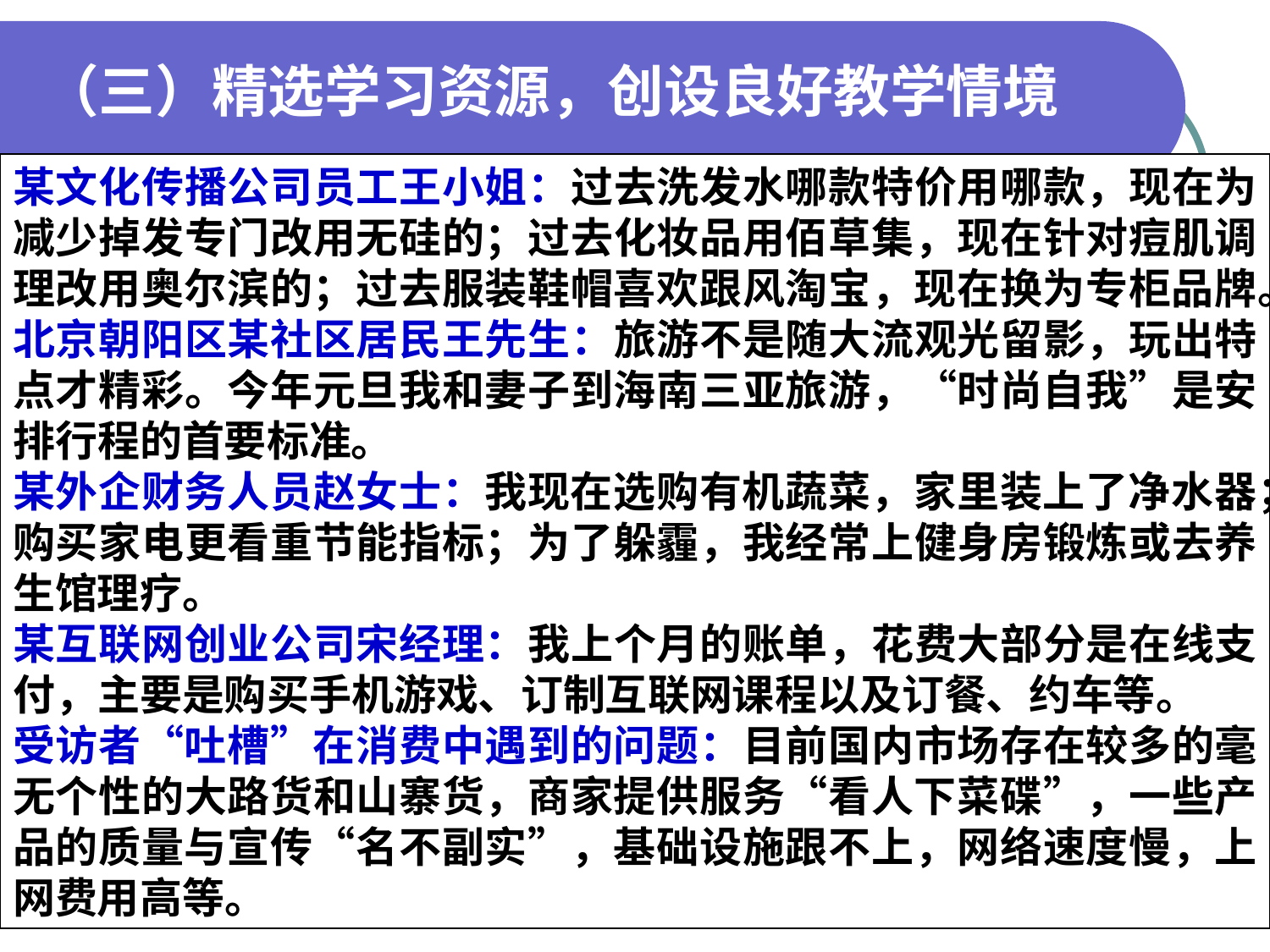

# （三）精选学习资源，创设良好教学情境
某文化传播公司员工王小姐：过去洗发水哪款特价用哪款，现在为减少掉发专门改用无硅的；过去化妆品用佰草集，现在针对痘肌调理改用奥尔滨的；过去服装鞋帽喜欢跟风淘宝，现在换为专柜品牌。
北京朝阳区某社区居民王先生：旅游不是随大流观光留影，玩出特点才精彩。今年元旦我和妻子到海南三亚旅游，“时尚自我”是安排行程的首要标准。
某外企财务人员赵女士：我现在选购有机蔬菜，家里装上了净水器；购买家电更看重节能指标；为了躲霾，我经常上健身房锻炼或去养生馆理疗。
某互联网创业公司宋经理：我上个月的账单，花费大部分是在线支付，主要是购买手机游戏、订制互联网课程以及订餐、约车等。
受访者“吐槽”在消费中遇到的问题：目前国内市场存在较多的毫无个性的大路货和山寨货，商家提供服务“看人下菜碟”，一些产品的质量与宣传“名不副实”，基础设施跟不上，网络速度慢，上网费用高等。